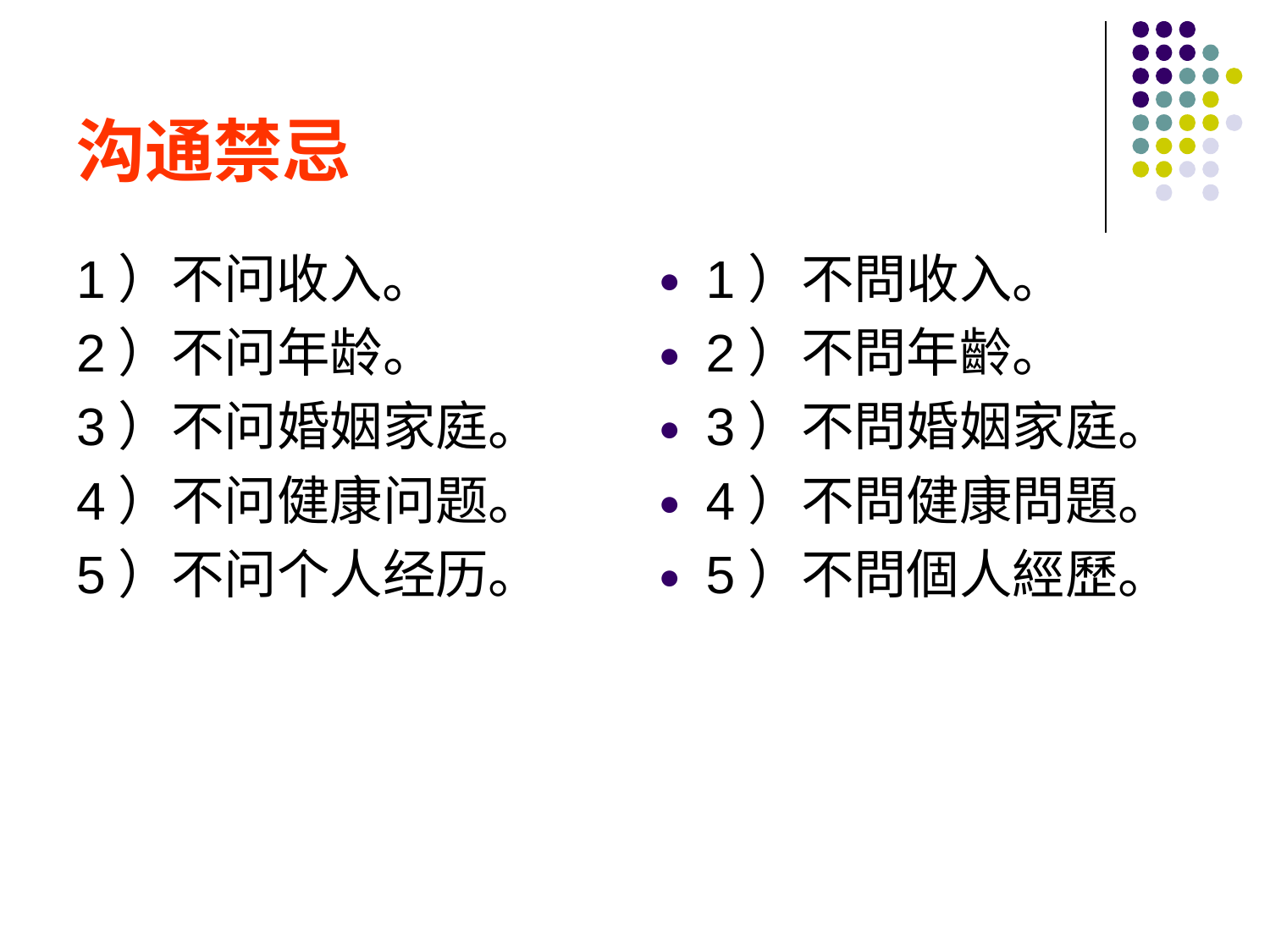

# 沟通禁忌
1）不问收入。
2）不问年龄。
3）不问婚姻家庭。
4）不问健康问题。
5）不问个人经历。
1）不問收入。
2）不問年齡。
3）不問婚姻家庭。
4）不問健康問題。
5）不問個人經歷。